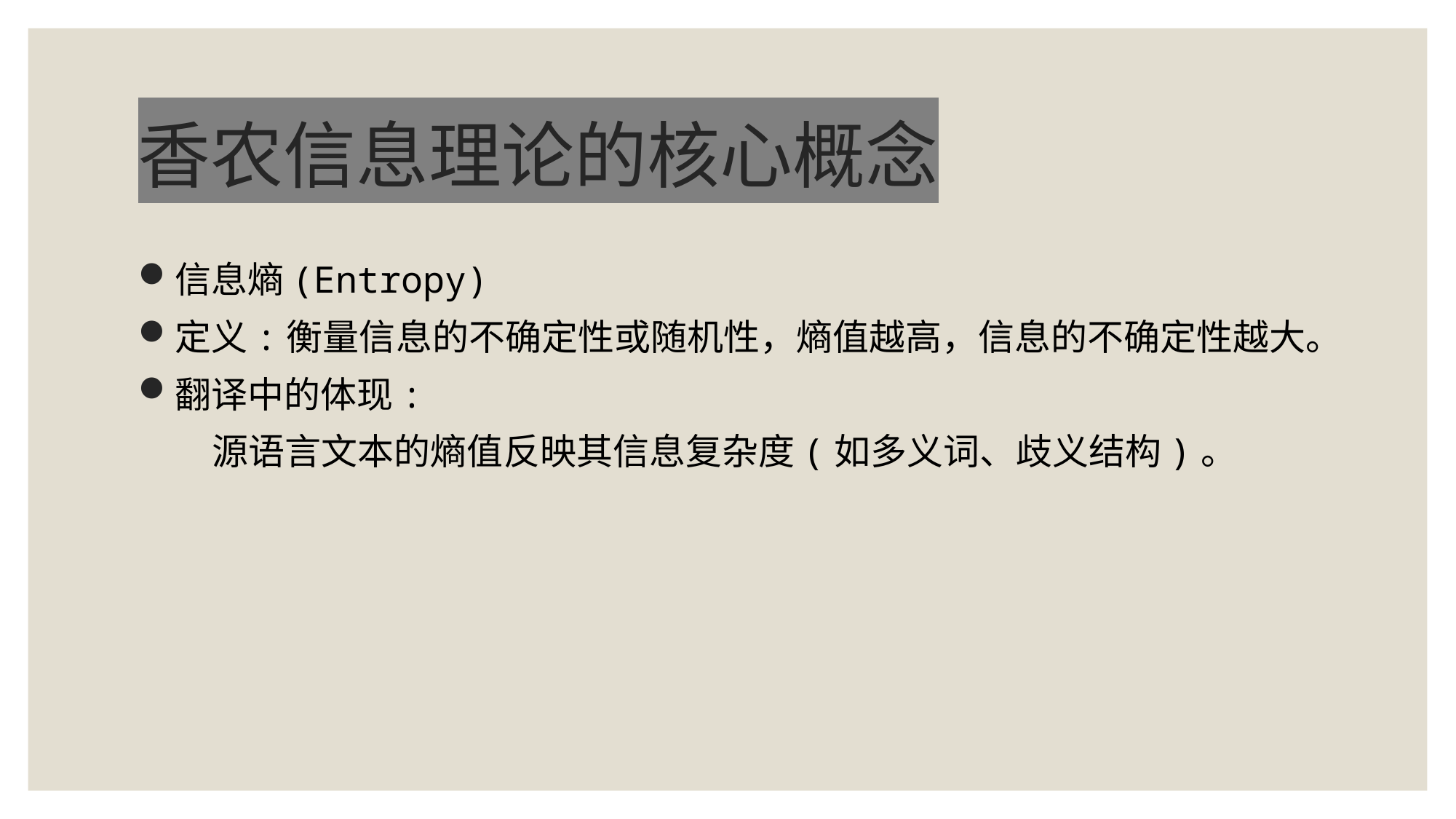

# 香农信息理论的核心概念
信息熵(Entropy)
定义:衡量信息的不确定性或随机性，熵值越高，信息的不确定性越大。
翻译中的体现:
        源语言文本的熵值反映其信息复杂度(如多义词、歧义结构)。